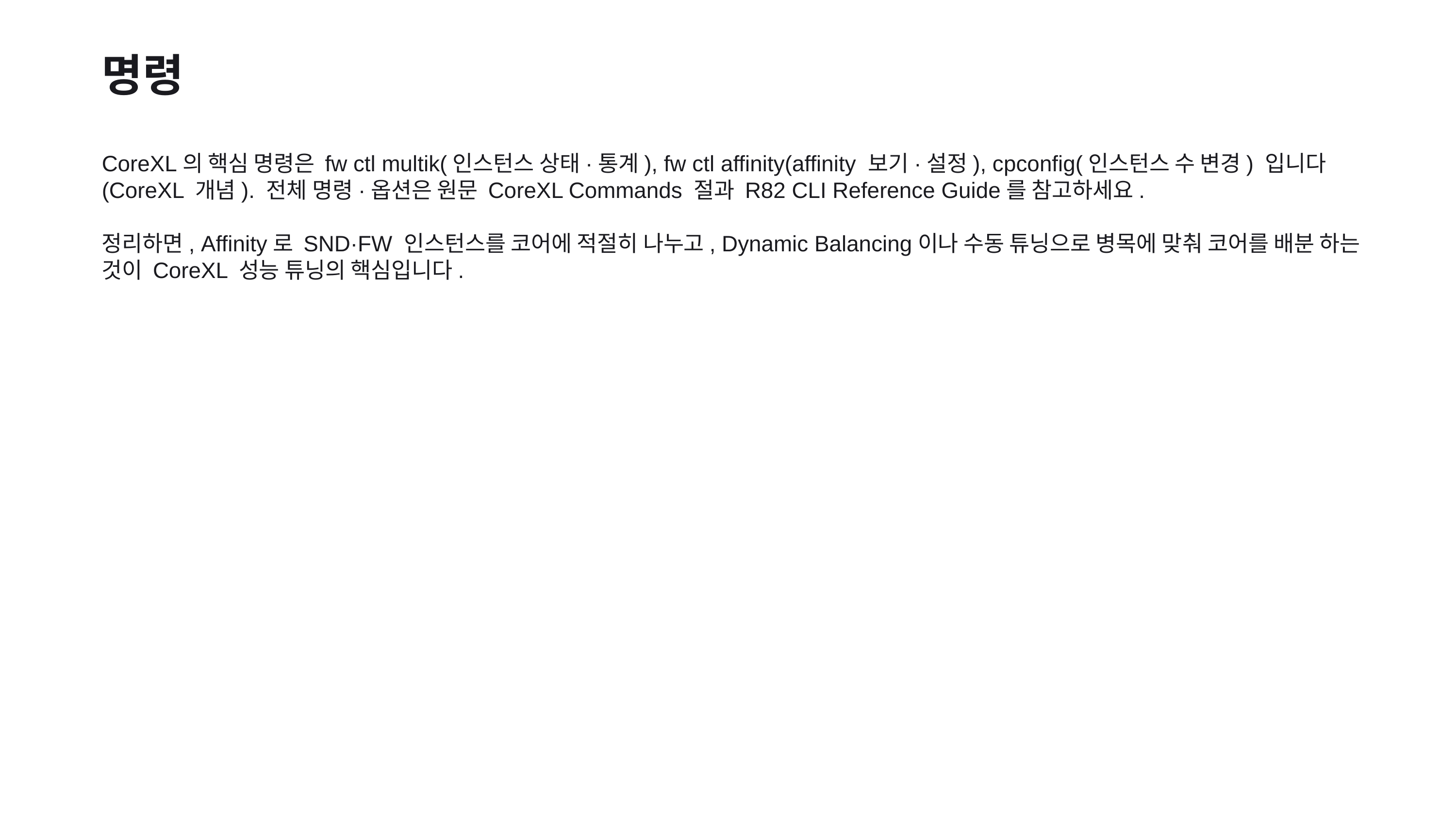

명령
CoreXL의 핵심 명령은 fw ctl multik(인스턴스 상태·통계), fw ctl affinity(affinity 보기·설정), cpconfig(인스턴스 수 변경) 입니다(CoreXL 개념). 전체 명령·옵션은 원문 CoreXL Commands 절과 R82 CLI Reference Guide를 참고하세요.

정리하면, Affinity로 SND·FW 인스턴스를 코어에 적절히 나누고, Dynamic Balancing이나 수동 튜닝으로 병목에 맞춰 코어를 배분 하는 것이 CoreXL 성능 튜닝의 핵심입니다.